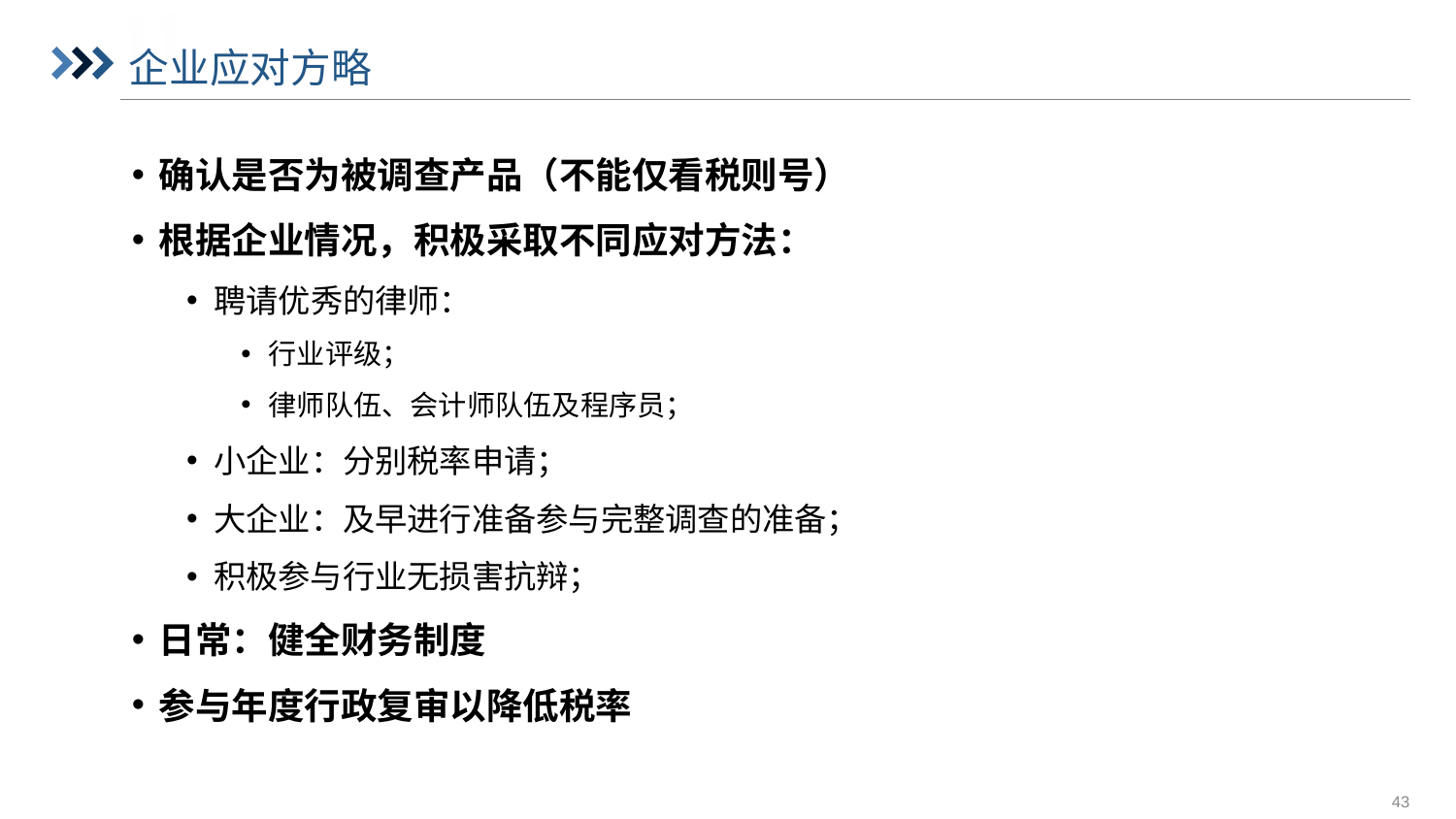

# 企业应对方略
确认是否为被调查产品（不能仅看税则号）
根据企业情况，积极采取不同应对方法：
聘请优秀的律师：
行业评级；
律师队伍、会计师队伍及程序员；
小企业：分别税率申请；
大企业：及早进行准备参与完整调查的准备；
积极参与行业无损害抗辩；
日常：健全财务制度
参与年度行政复审以降低税率

43